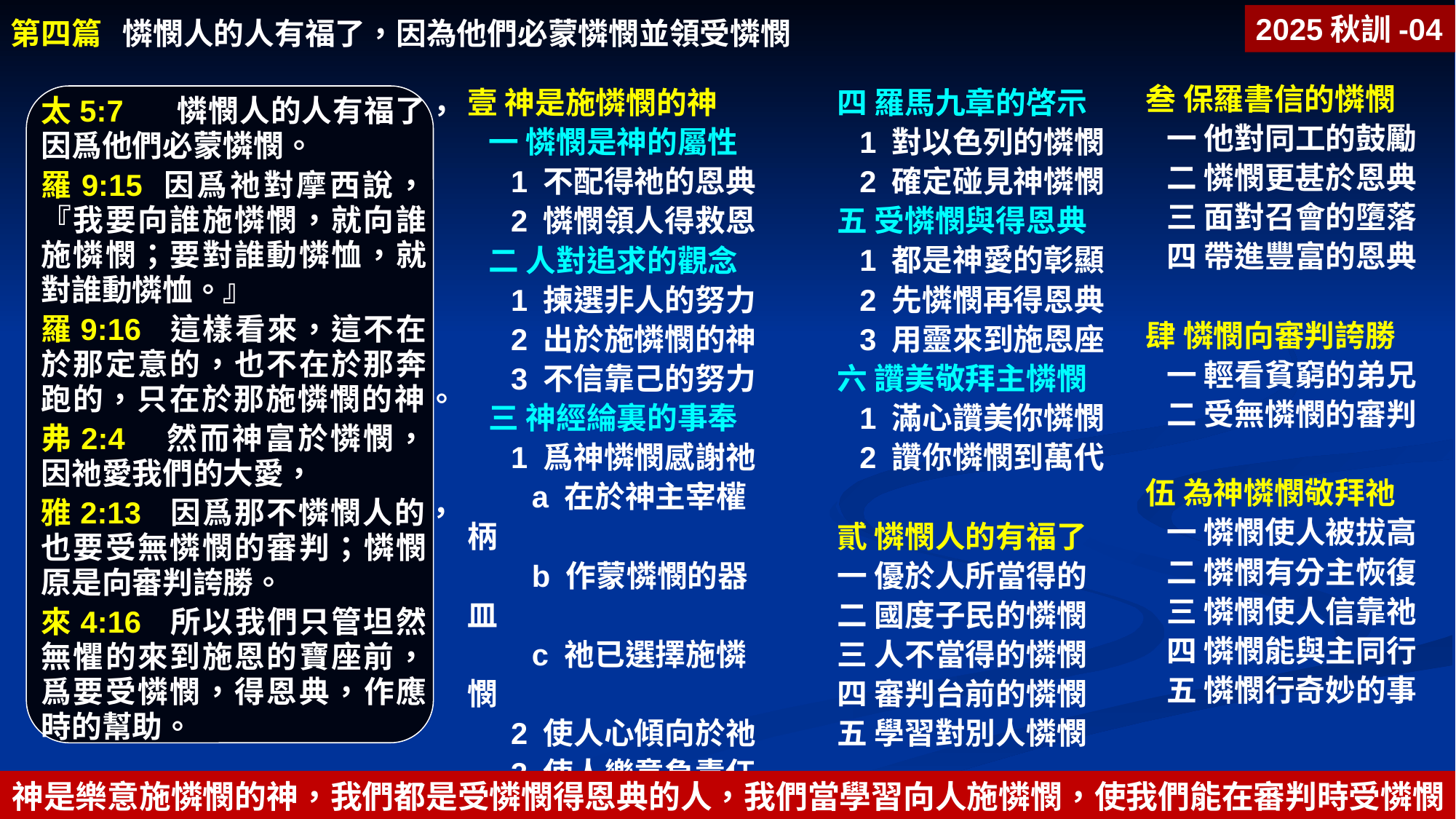

第四篇   憐憫人的人有福了，因為他們必蒙憐憫並領受憐憫
2025秋訓-04
叁 保羅書信的憐憫
一 他對同工的鼓勵
二 憐憫更甚於恩典
三 面對召會的墮落
四 帶進豐富的恩典

肆 憐憫向審判誇勝
一 輕看貧窮的弟兄
二 受無憐憫的審判

伍 為神憐憫敬拜祂
一 憐憫使人被拔高
二 憐憫有分主恢復
三 憐憫使人信靠祂
四 憐憫能與主同行
五 憐憫行奇妙的事
壹 神是施憐憫的神
一 憐憫是神的屬性
1 不配得祂的恩典
2 憐憫領人得救恩
二 人對追求的觀念
1 揀選非人的努力
2 出於施憐憫的神
3 不信靠己的努力
三 神經綸裏的事奉
1 爲神憐憫感謝祂
a 在於神主宰權柄
b 作蒙憐憫的器皿
c 祂已選擇施憐憫
2 使人心傾向於祂
3 使人樂意負責任
4 使人願走主道路
5 使人認識主恢復

四 羅馬九章的啓示
1 對以色列的憐憫
2 確定碰見神憐憫
五 受憐憫與得恩典
1 都是神愛的彰顯
2 先憐憫再得恩典
3 用靈來到施恩座
六 讚美敬拜主憐憫
1 滿心讚美你憐憫
2 讚你憐憫到萬代

貳 憐憫人的有福了
一 優於人所當得的
二 國度子民的憐憫
三 人不當得的憐憫
四 審判台前的憐憫
五 學習對別人憐憫

太5:7     憐憫人的人有福了，因爲他們必蒙憐憫。
羅9:15 因爲祂對摩西說，『我要向誰施憐憫，就向誰施憐憫；要對誰動憐恤，就對誰動憐恤。』
羅9:16  這樣看來，這不在於那定意的，也不在於那奔跑的，只在於那施憐憫的神。
弗2:4   然而神富於憐憫，因祂愛我們的大愛，
雅2:13  因爲那不憐憫人的，也要受無憐憫的審判；憐憫原是向審判誇勝。
來4:16  所以我們只管坦然無懼的來到施恩的寶座前，爲要受憐憫，得恩典，作應時的幫助。
神是樂意施憐憫的神，我們都是受憐憫得恩典的人，我們當學習向人施憐憫，使我們能在審判時受憐憫。